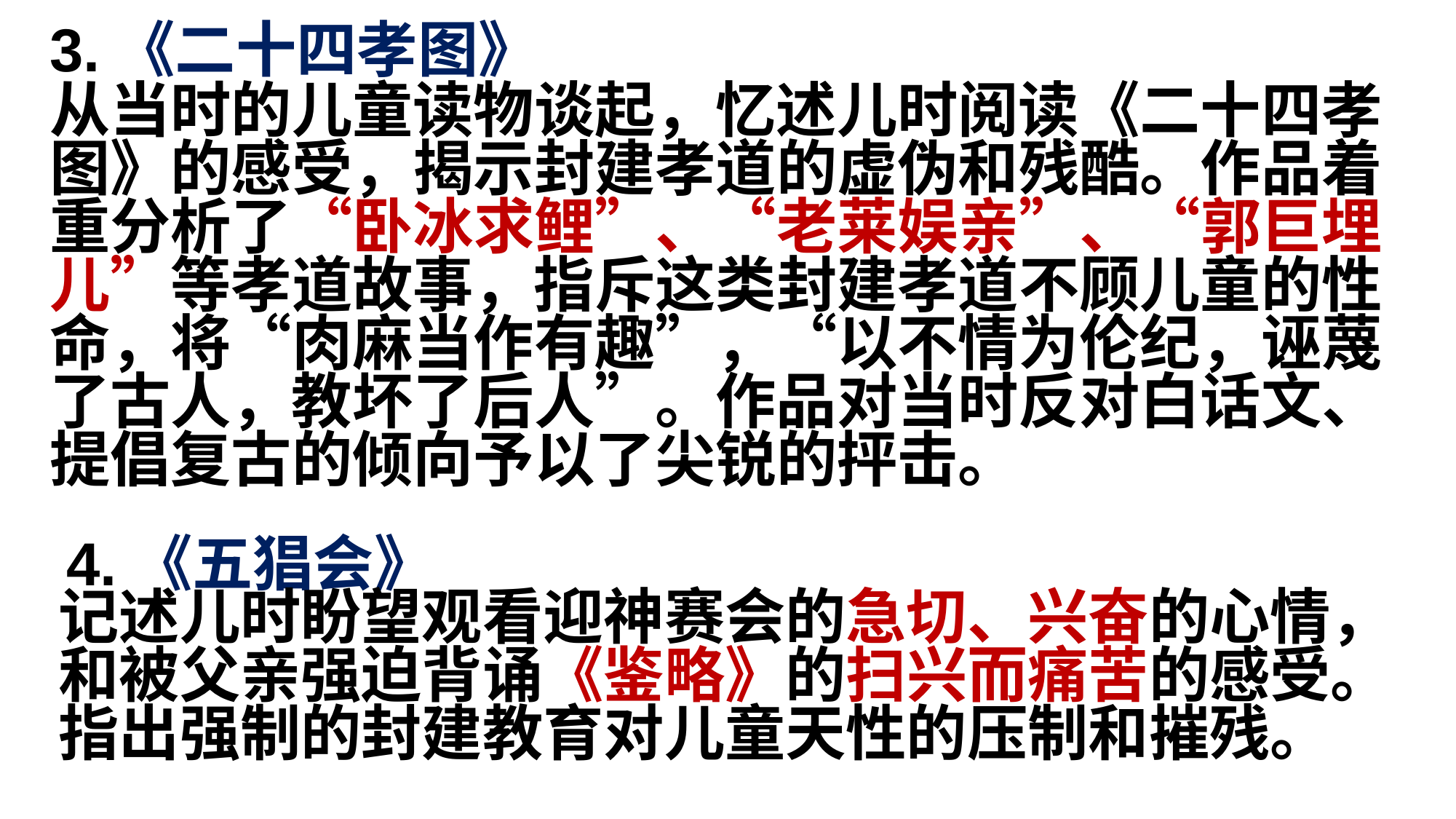

3.《二十四孝图》

 4.《五猖会》

从当时的儿童读物谈起，忆述儿时阅读《二十四孝图》的感受，揭示封建孝道的虚伪和残酷。作品着重分析了“卧冰求鲤”、“老莱娱亲”、“郭巨埋儿”等孝道故事，指斥这类封建孝道不顾儿童的性命，将“肉麻当作有趣”，“以不情为伦纪，诬蔑了古人，教坏了后人”。作品对当时反对白话文、提倡复古的倾向予以了尖锐的抨击。
记述儿时盼望观看迎神赛会的急切、兴奋的心情，和被父亲强迫背诵《鉴略》的扫兴而痛苦的感受。指出强制的封建教育对儿童天性的压制和摧残。